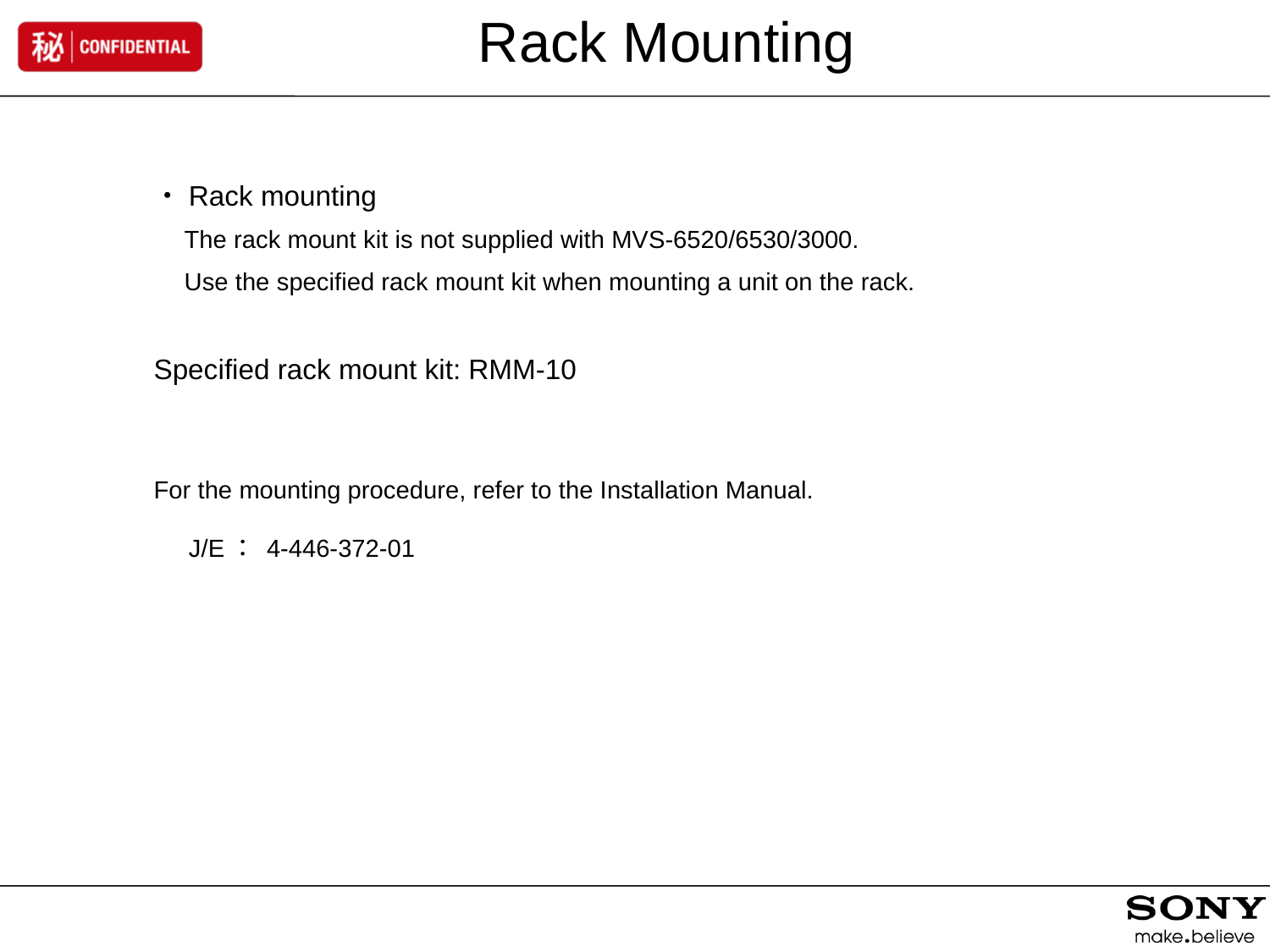

Rack Mounting
・Rack mounting
　The rack mount kit is not supplied with MVS-6520/6530/3000.
　Use the specified rack mount kit when mounting a unit on the rack.

Specified rack mount kit: RMM-10

For the mounting procedure, refer to the Installation Manual.

     J/E： 4-446-372-01